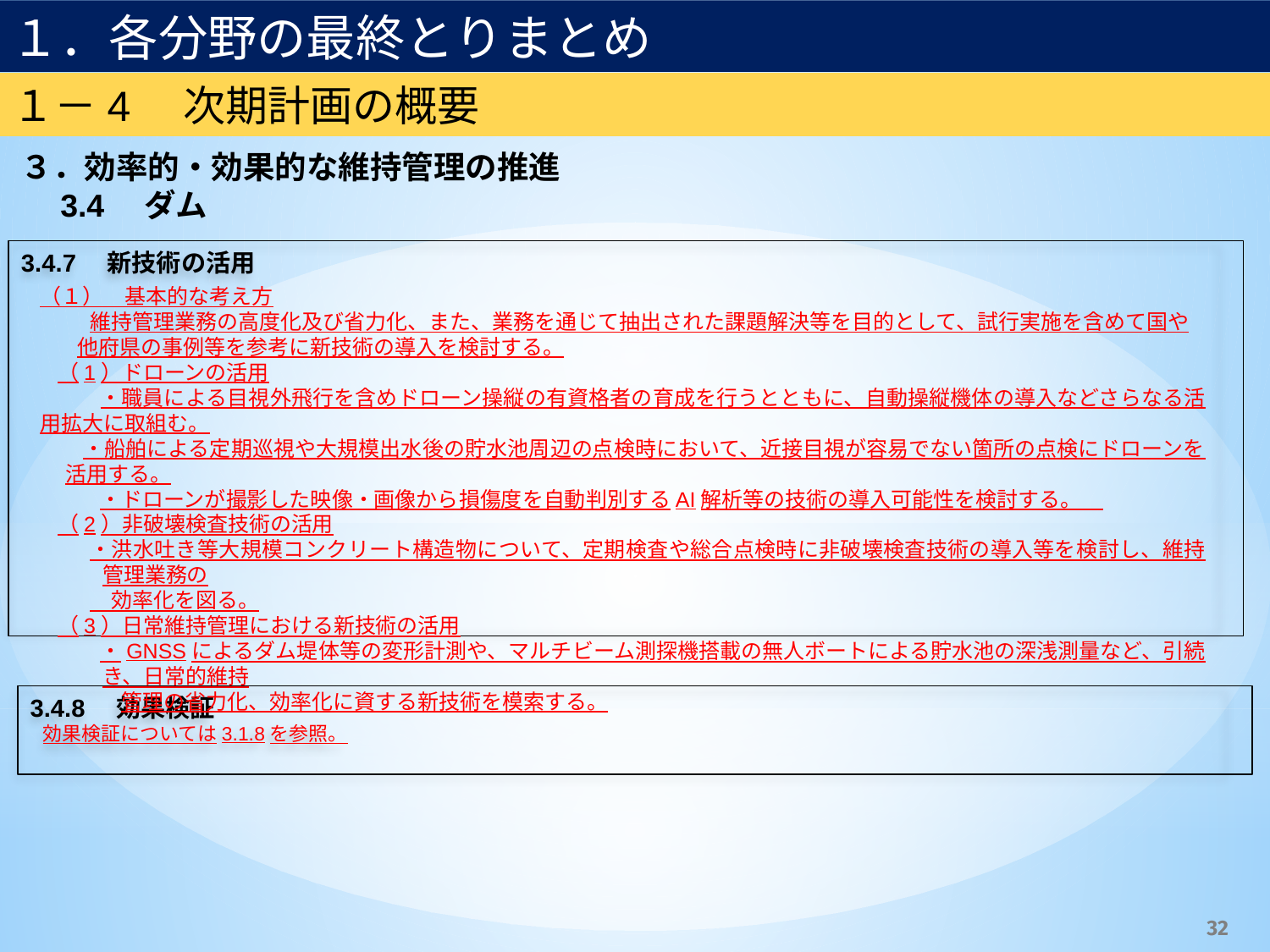

１．各分野の最終とりまとめ
１－4　次期計画の概要
３．効率的・効果的な維持管理の推進
　3.4　ダム
3.4.7　新技術の活用

（１）　基本的な考え方
維持管理業務の高度化及び省力化、また、業務を通じて抽出された課題解決等を目的として、試行実施を含めて国や他府県の事例等を参考に新技術の導入を検討する。
（1）ドローンの活用
　　・職員による⽬視外⾶⾏を含めドローン操縦の有資格者の育成を行うとともに、⾃動操縦機体の導⼊などさらなる活⽤拡⼤に取組む。
・船舶による定期巡視や大規模出水後の貯水池周辺の点検時において、近接目視が容易でない箇所の点検にドローンを活用する。
　　・ドローンが撮影した映像・画像から損傷度を⾃動判別するAI解析等の技術の導⼊可能性を検討する。
（2）非破壊検査技術の活用
・洪水吐き等大規模コンクリート構造物について、定期検査や総合点検時に非破壊検査技術の導入等を検討し、維持管理業務の
　効率化を図る。
（3）日常維持管理における新技術の活用
　　・GNSSによるダム堤体等の変形計測や、マルチビーム測探機搭載の無人ボートによる貯水池の深浅測量など、引続き、日常的維持
　　　管理の省力化、効率化に資する新技術を模索する。
3.4.8　効果検証
効果検証については3.1.8を参照。

32